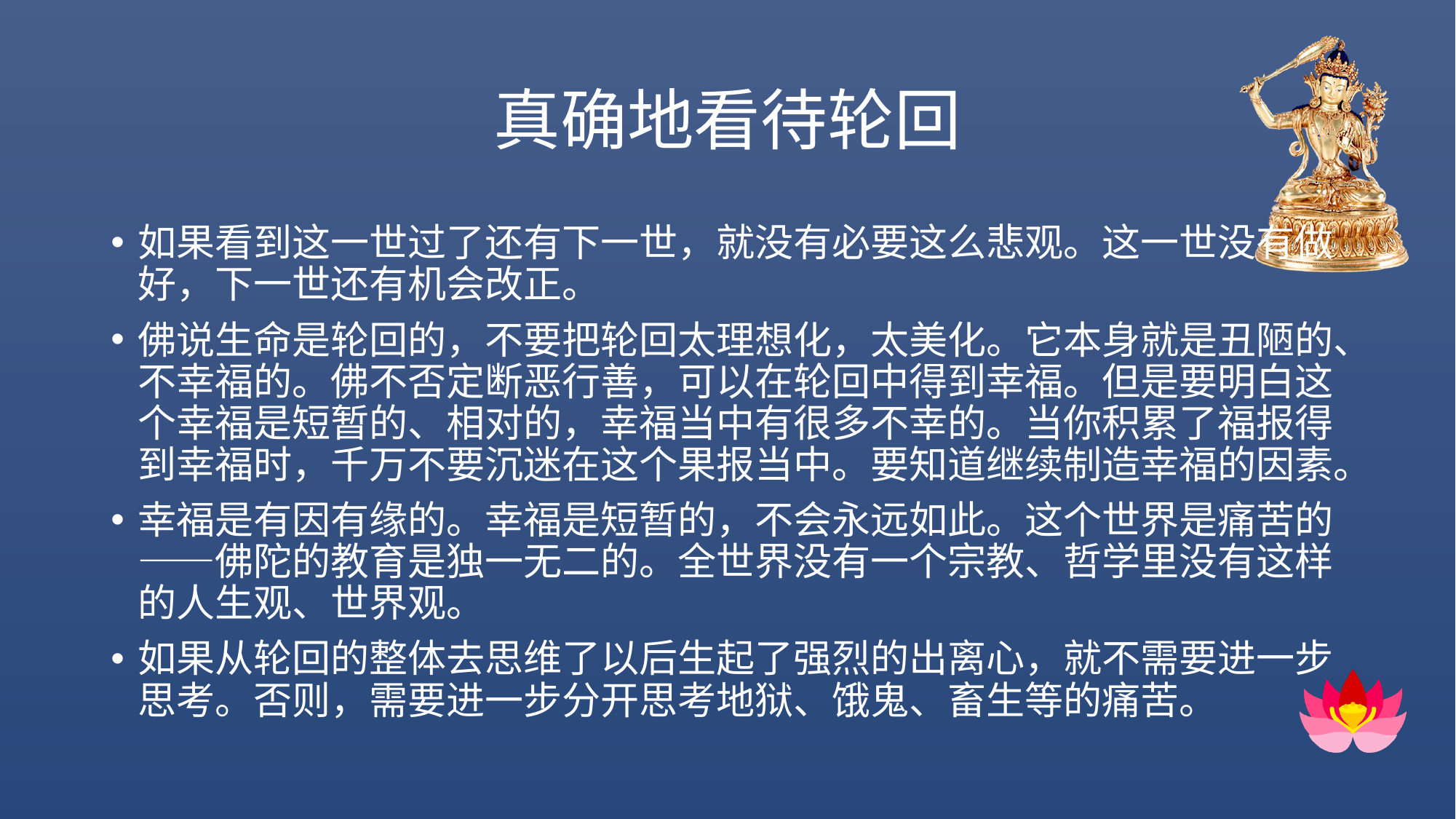

# 真确地看待轮回
如果看到这一世过了还有下一世，就没有必要这么悲观。这一世没有做好，下一世还有机会改正。
佛说生命是轮回的，不要把轮回太理想化，太美化。它本身就是丑陋的、不幸福的。佛不否定断恶行善，可以在轮回中得到幸福。但是要明白这个幸福是短暂的、相对的，幸福当中有很多不幸的。当你积累了福报得到幸福时，千万不要沉迷在这个果报当中。要知道继续制造幸福的因素。
幸福是有因有缘的。幸福是短暂的，不会永远如此。这个世界是痛苦的——佛陀的教育是独一无二的。全世界没有一个宗教、哲学里没有这样的人生观、世界观。
如果从轮回的整体去思维了以后生起了强烈的出离心，就不需要进一步思考。否则，需要进一步分开思考地狱、饿鬼、畜生等的痛苦。